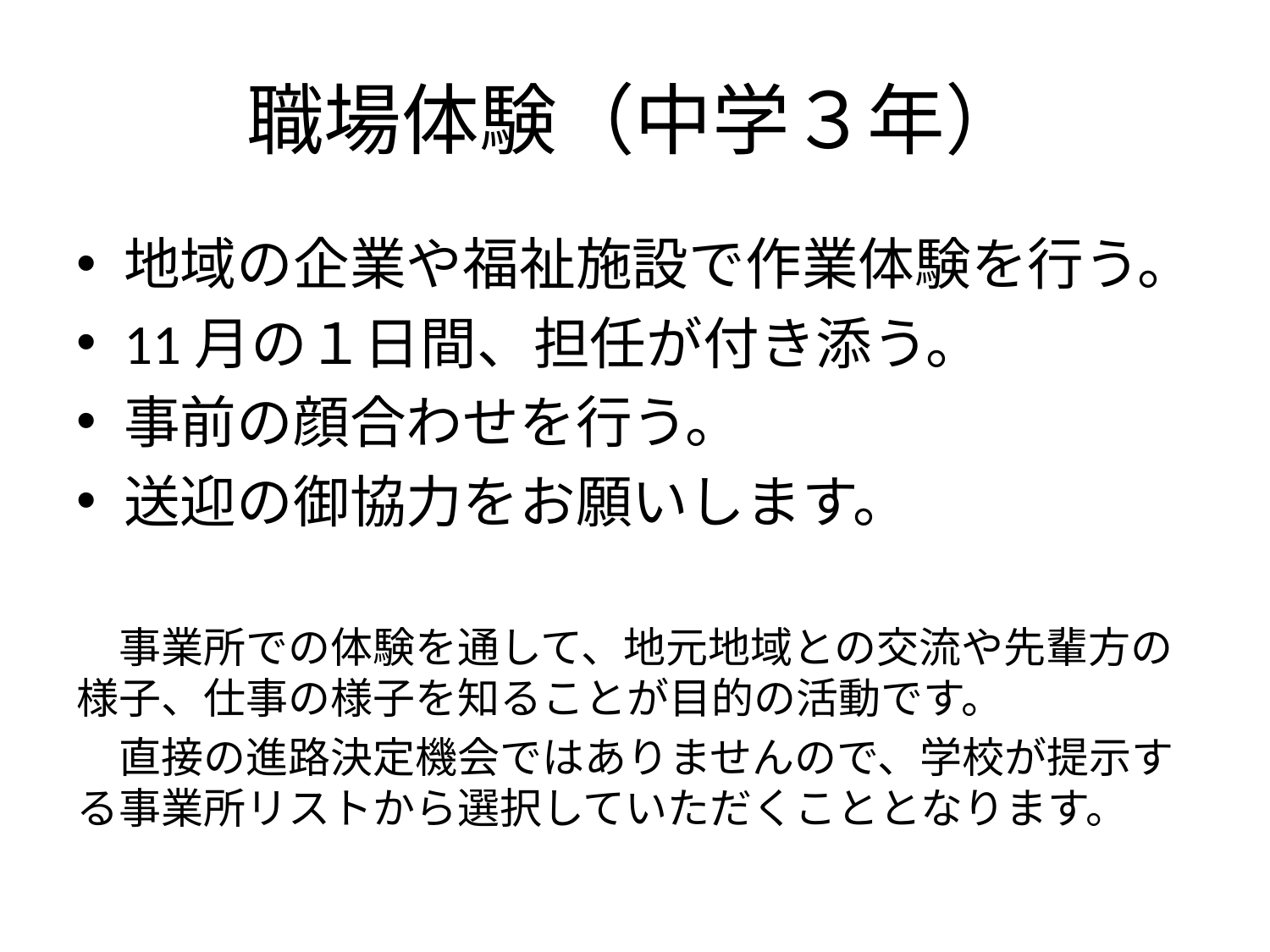

# 職場体験（中学３年）
地域の企業や福祉施設で作業体験を行う。
11月の１日間、担任が付き添う。
事前の顔合わせを行う。
送迎の御協力をお願いします。

　事業所での体験を通して、地元地域との交流や先輩方の様子、仕事の様子を知ることが目的の活動です。
　直接の進路決定機会ではありませんので、学校が提示する事業所リストから選択していただくこととなります。